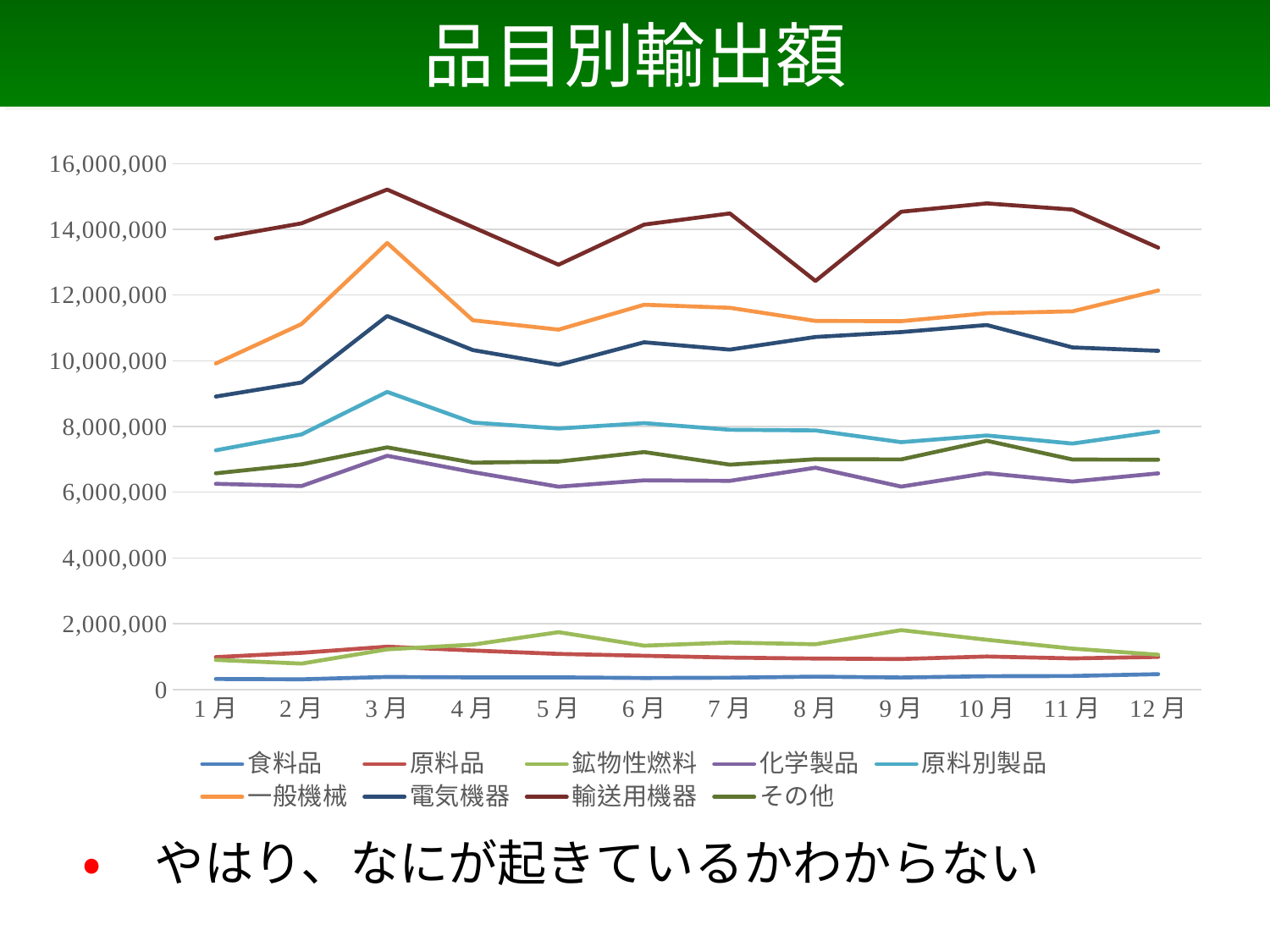

# 品目別輸出額

### Chart

| Category | 食料品 | 原料品 | 鉱物性燃料 | 化学製品 | 原料別製品 | 一般機械 | 電気機器 | 輸送用機器 | その他 |
|---|---|---|---|---|---|---|---|---|---|
| 1月 | 317869.0 | 984900.0 | 899798.0 | 6257326.0 | 7276662.0 | 9918163.0 | 8912964.0 | 13721170.0 | 6577071.0 |
| 2月 | 309713.0 | 1115155.0 | 786212.0 | 6189202.0 | 7760100.0 | 11118245.0 | 9340803.0 | 14181715.0 | 6849538.0 |
| 3月 | 380560.0 | 1302849.0 | 1220092.0 | 7111443.0 | 9053823.0 | 13582748.0 | 11363226.0 | 15210872.0 | 7366424.0 |
| 4月 | 367862.0 | 1184482.0 | 1364243.0 | 6613682.0 | 8122178.0 | 11232654.0 | 10326768.0 | 14066623.0 | 6900857.0 |
| 5月 | 368304.0 | 1082371.0 | 1743141.0 | 6168950.0 | 7939549.0 | 10949157.0 | 9876384.0 | 12923315.0 | 6934681.0 |
| 6月 | 349218.0 | 1025495.0 | 1331993.0 | 6362576.0 | 8103677.0 | 11706127.0 | 10564360.0 | 14144568.0 | 7223124.0 |
| 7月 | 357430.0 | 968726.0 | 1427066.0 | 6346232.0 | 7902692.0 | 11613781.0 | 10340034.0 | 14483210.0 | 6840965.0 |
| 8月 | 389972.0 | 940914.0 | 1375173.0 | 6747579.0 | 7882303.0 | 11212716.0 | 10725349.0 | 12429695.0 | 7006163.0 |
| 9月 | 363738.0 | 926896.0 | 1805557.0 | 6171086.0 | 7525504.0 | 11205416.0 | 10874200.0 | 14535334.0 | 7000202.0 |
| 10月 | 401854.0 | 1002064.0 | 1511485.0 | 6583010.0 | 7728419.0 | 11446765.0 | 11088175.0 | 14789189.0 | 7567295.0 |
| 11月 | 409322.0 | 944807.0 | 1242588.0 | 6325234.0 | 7482892.0 | 11505405.0 | 10406852.0 | 14600032.0 | 6997846.0 |
| 12月 | 465654.0 | 990460.0 | 1057424.0 | 6575795.0 | 7849979.0 | 12138675.0 | 10304148.0 | 13443347.0 | 6990580.0 |
• やはり、なにが起きているかわからない